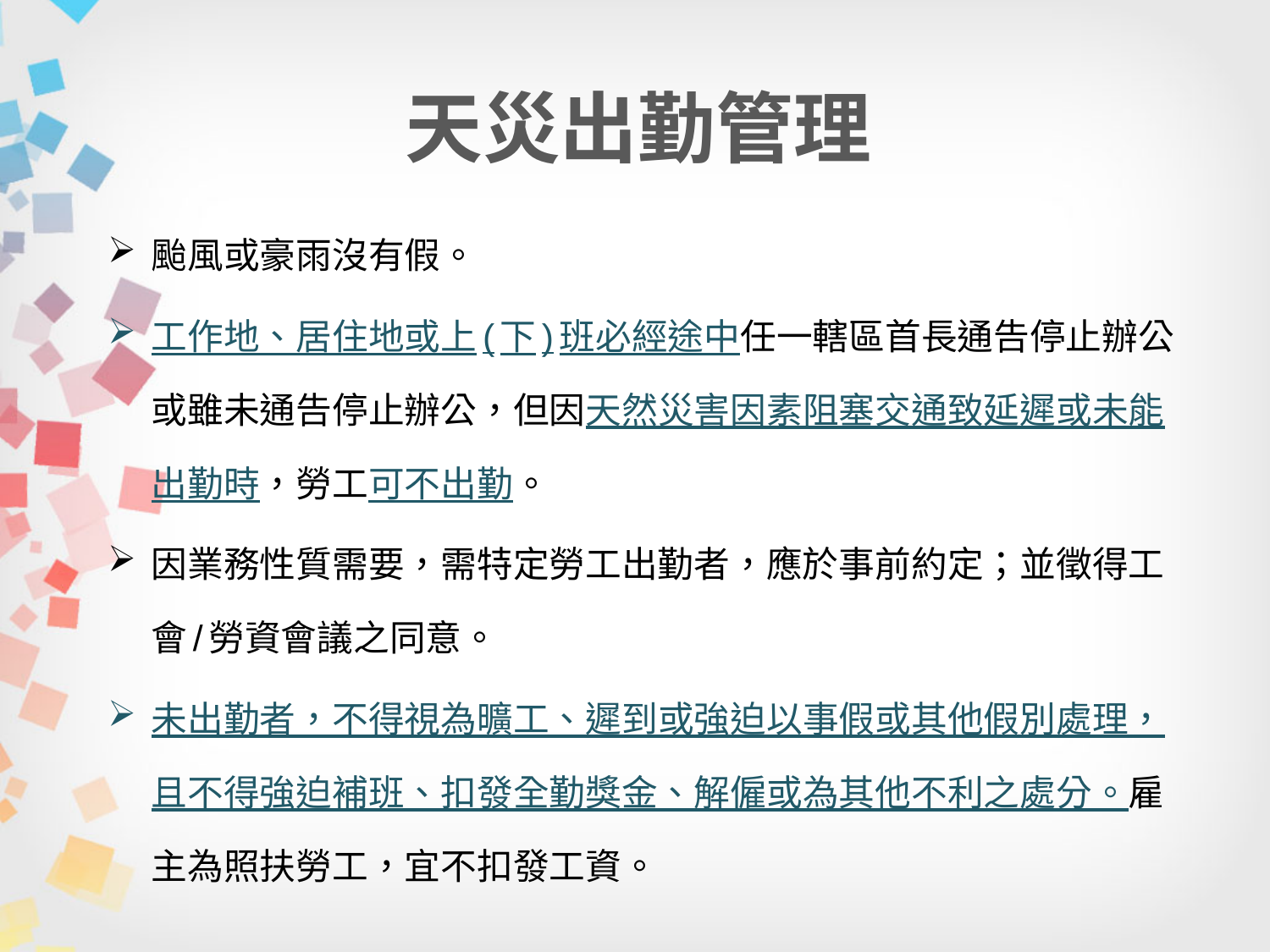

# 天災出勤管理
颱風或豪雨沒有假。
工作地、居住地或上(下)班必經途中任一轄區首長通告停止辦公或雖未通告停止辦公，但因天然災害因素阻塞交通致延遲或未能出勤時，勞工可不出勤。
因業務性質需要，需特定勞工出勤者，應於事前約定；並徵得工會/勞資會議之同意。
未出勤者，不得視為曠工、遲到或強迫以事假或其他假別處理，且不得強迫補班、扣發全勤獎金、解僱或為其他不利之處分。雇主為照扶勞工，宜不扣發工資。